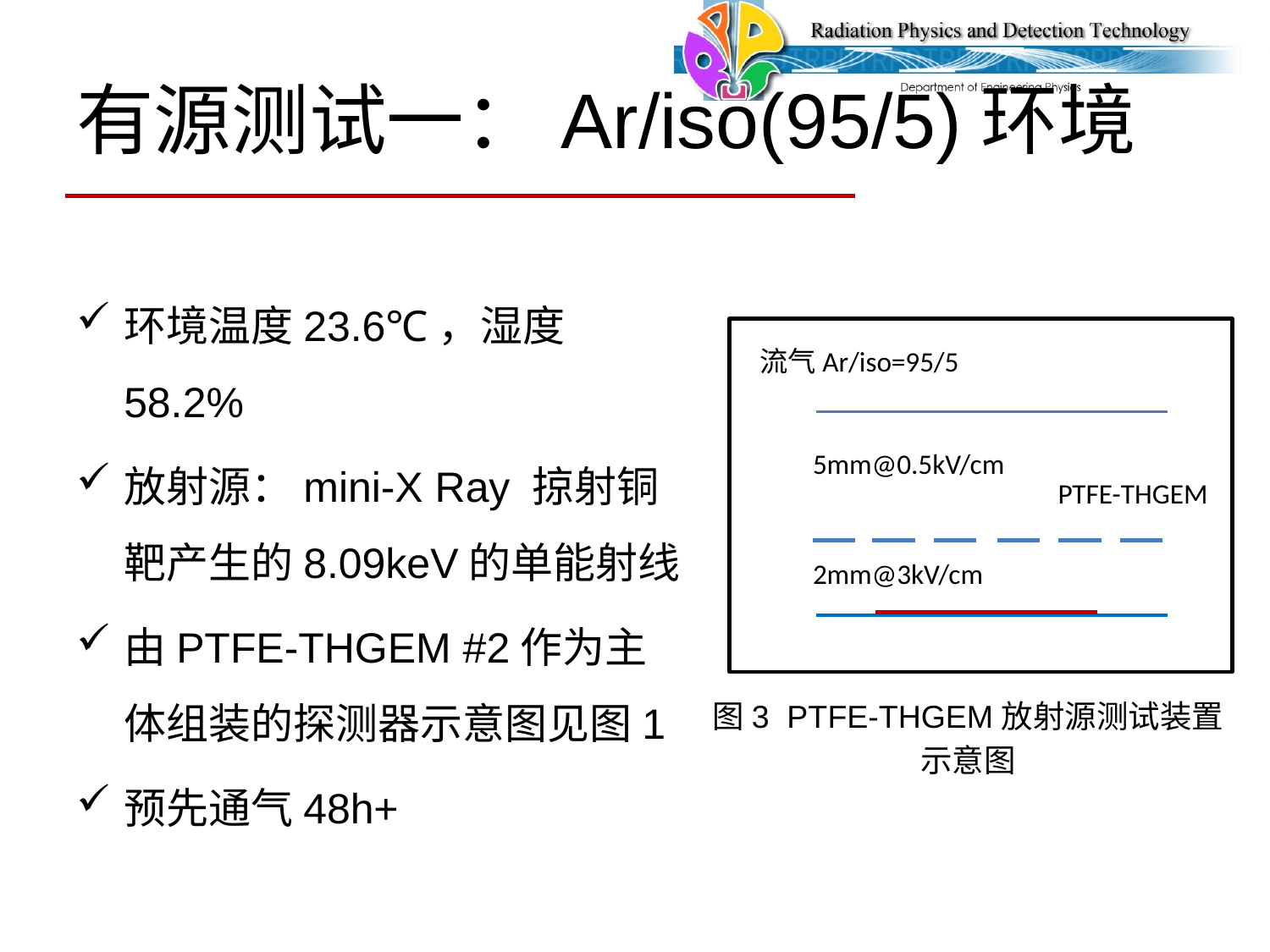

# 有源测试一：Ar/iso(95/5)环境
环境温度23.6℃，湿度58.2%
放射源：mini-X Ray 掠射铜靶产生的8.09keV的单能射线
由PTFE-THGEM #2作为主体组装的探测器示意图见图1
预先通气48h+

图3  PTFE-THGEM放射源测试装置
示意图
流气Ar/iso=95/5
5mm@0.5kV/cm
2mm@3kV/cm
PTFE-THGEM